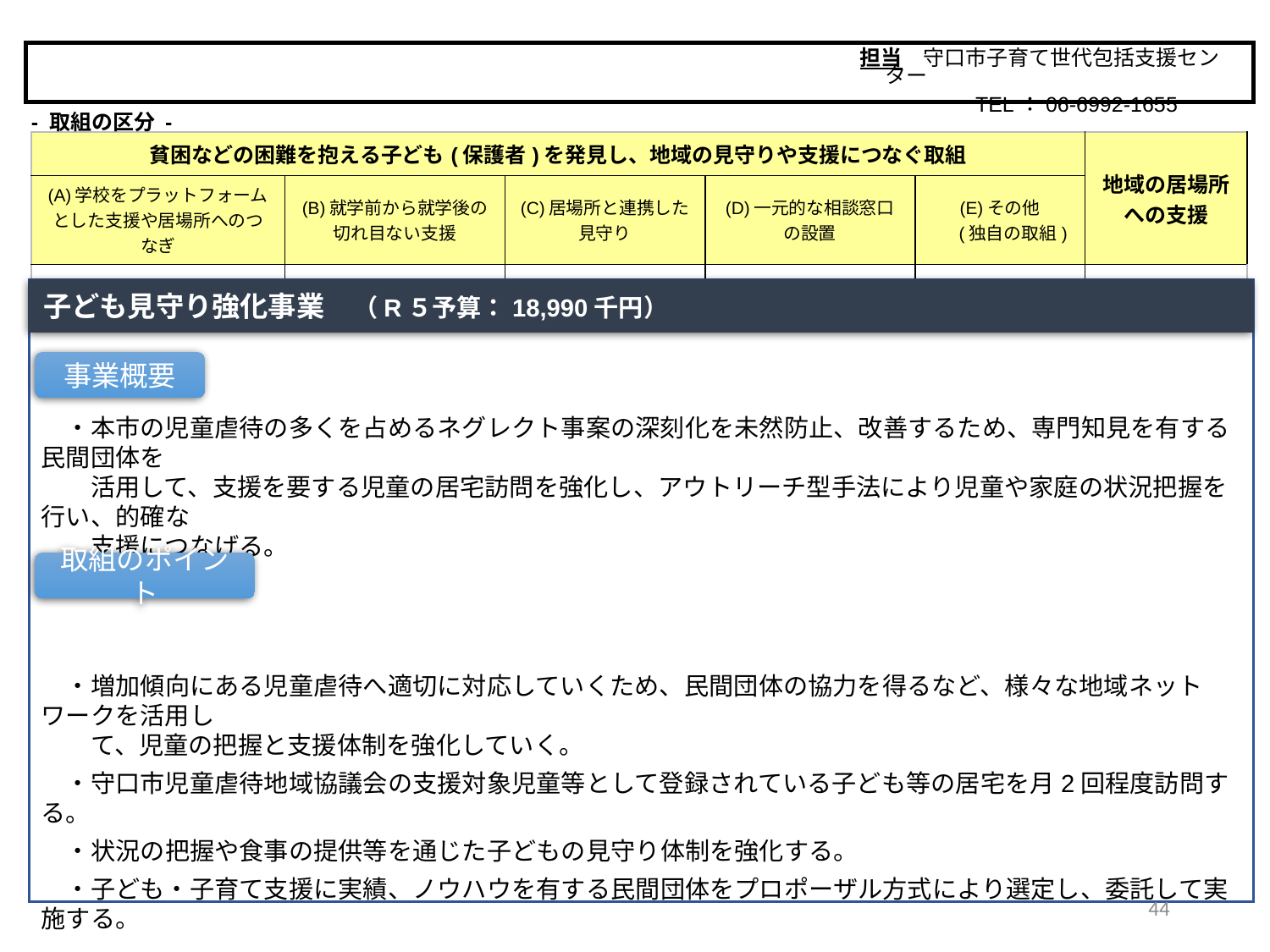

担当　守口市子育て世代包括支援センター
　　　　　 TEL：06-6992-1655

守口市
- 取組の区分 -
| 貧困などの困難を抱える子ども(保護者)を発見し、地域の見守りや支援につなぐ取組 |  |  |  |  | 地域の居場所 への支援 |
| --- | --- | --- | --- | --- | --- |
| (A)学校をプラットフォームとした支援や居場所へのつなぎ | (B)就学前から就学後の 切れ目ない支援 | (C)居場所と連携した 見守り | (D)一元的な相談窓口 の設置 | (E)その他 　 (独自の取組) |  |
|  |  | ○ |  |  |  |
子ども見守り強化事業　（R５予算：18,990千円）

　・本市の児童虐待の多くを占めるネグレクト事案の深刻化を未然防止、改善するため、専門知見を有する民間団体を
　　活用して、支援を要する児童の居宅訪問を強化し、アウトリーチ型手法により児童や家庭の状況把握を行い、的確な
　　支援につなげる。

　・増加傾向にある児童虐待へ適切に対応していくため、民間団体の協力を得るなど、様々な地域ネットワークを活用し
　　て、児童の把握と支援体制を強化していく。

　・守口市児童虐待地域協議会の支援対象児童等として登録されている子ども等の居宅を月2回程度訪問する。

　・状況の把握や食事の提供等を通じた子どもの見守り体制を強化する。

　・子ども・子育て支援に実績、ノウハウを有する民間団体をプロポーザル方式により選定し、委託して実施する。

事業概要
取組のポイント
44